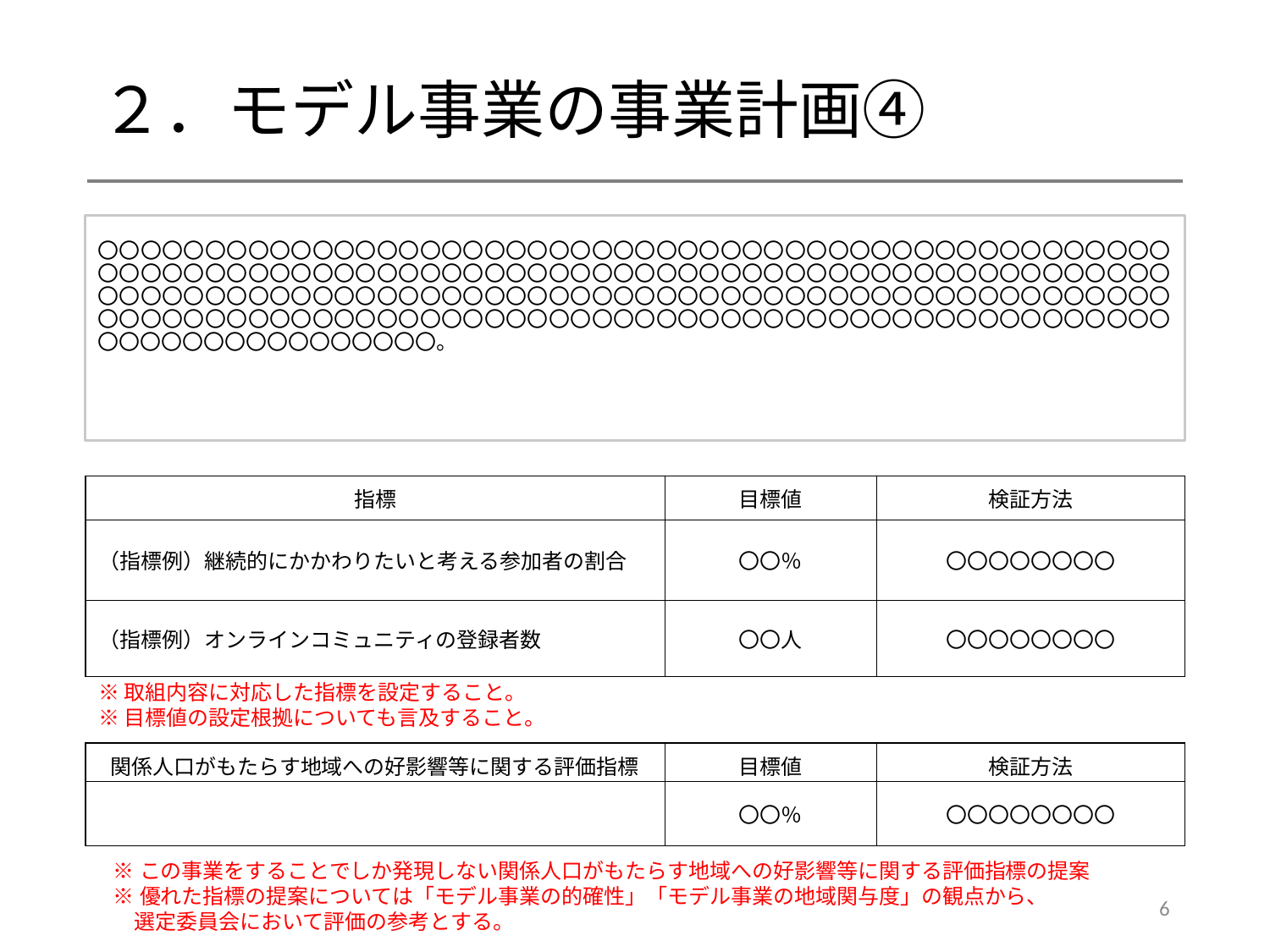

# ２．モデル事業の事業計画④
〇〇〇〇〇〇〇〇〇〇〇〇〇〇〇〇〇〇〇〇〇〇〇〇〇〇〇〇〇〇〇〇〇〇〇〇〇〇〇〇〇〇〇〇〇〇〇〇〇〇〇〇〇〇〇〇〇〇〇〇〇〇〇〇〇〇〇〇〇〇〇〇〇〇〇〇〇〇〇〇〇〇〇〇〇〇〇〇〇〇〇〇〇〇〇〇〇〇〇〇〇〇〇〇〇〇〇〇〇〇〇〇〇〇〇〇〇〇〇〇〇〇〇〇〇〇〇〇〇〇〇〇〇〇〇〇〇〇〇〇〇〇〇〇〇〇〇〇〇〇〇〇〇〇〇〇〇〇〇〇〇〇〇〇〇〇〇〇〇〇〇〇〇〇〇〇〇〇〇〇〇〇〇〇〇〇〇〇〇〇〇〇〇〇〇〇〇〇〇〇〇〇〇〇〇〇〇〇〇〇〇〇〇〇〇〇。

| 指標 | 目標値 | 検証方法 |
| --- | --- | --- |
| （指標例）継続的にかかわりたいと考える参加者の割合 | 〇〇％ | 〇〇〇〇〇〇〇〇 |
| （指標例）オンラインコミュニティの登録者数 | 〇〇人 | 〇〇〇〇〇〇〇〇 |
※取組内容に対応した指標を設定すること。
※目標値の設定根拠についても言及すること。
| 関係人口がもたらす地域への好影響等に関する評価指標 | 目標値 | 検証方法 |
| --- | --- | --- |
|  | 〇〇％ | 〇〇〇〇〇〇〇〇 |
※この事業をすることでしか発現しない関係人口がもたらす地域への好影響等に関する評価指標の提案
※優れた指標の提案については「モデル事業の的確性」「モデル事業の地域関与度」の観点から、
　選定委員会において評価の参考とする。
6